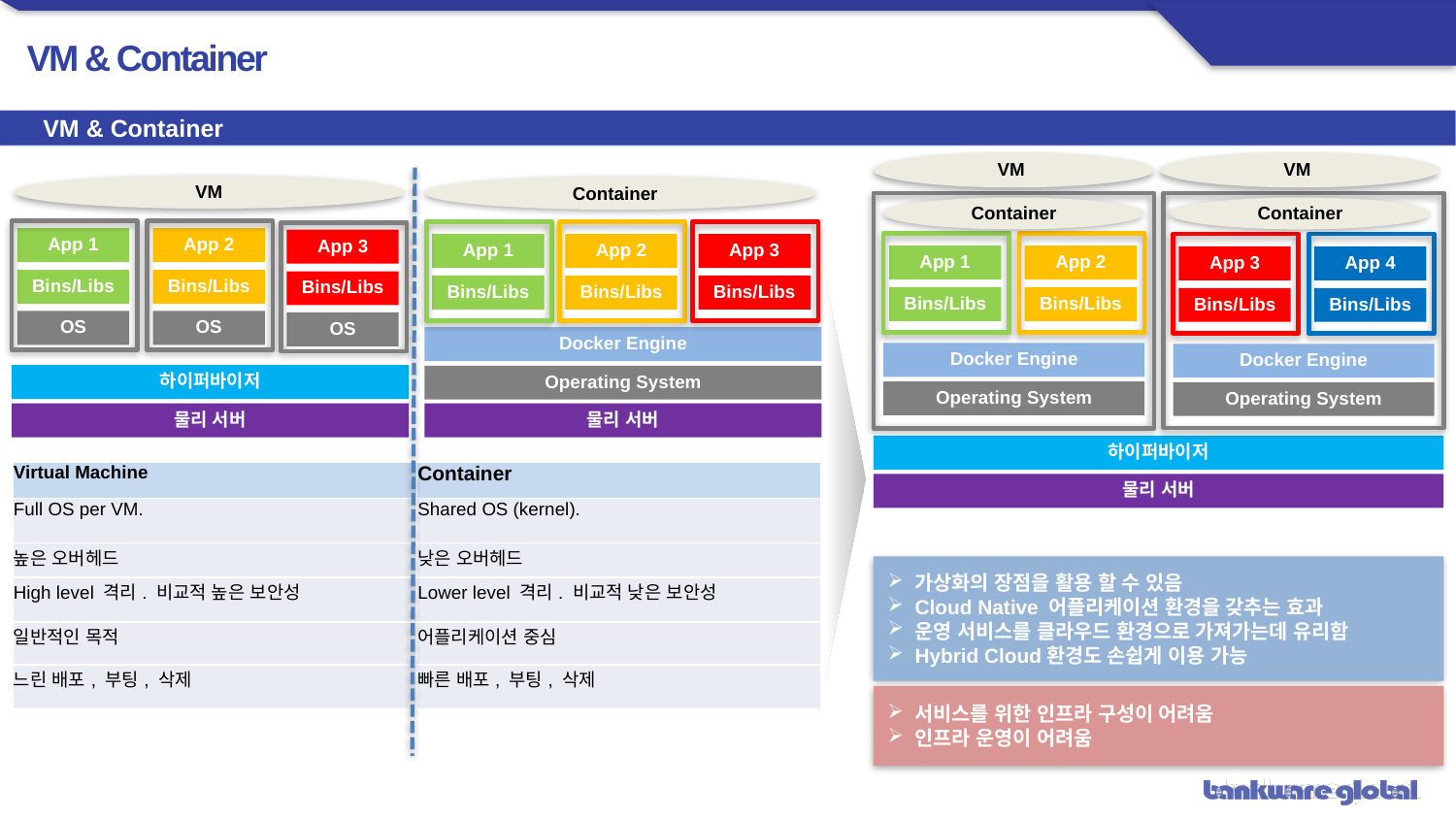

VM & Container
VM & Container

VM
VM

VM

Container

Container
Container

App 1
Bins/Libs

App 2
Bins/Libs

App 3
Bins/Libs

App 1
App 2
App 3

App 1
App 2
App 3
App 4
Bins/Libs
Bins/Libs
Bins/Libs
Bins/Libs
Bins/Libs
Bins/Libs
Bins/Libs
OS
OS
OS
Docker Engine
Docker Engine
Docker Engine
하이퍼바이저
Operating System
Operating System
Operating System
물리 서버
물리 서버
하이퍼바이저

| Virtual Machine | Container |
| --- | --- |
| Full OS per VM. | Shared OS (kernel). |
| 높은 오버헤드 | 낮은 오버헤드 |
| High level 격리. 비교적 높은 보안성 | Lower level 격리. 비교적 낮은 보안성 |
| 일반적인 목적 | 어플리케이션 중심 |
| 느린 배포, 부팅, 삭제 | 빠른 배포, 부팅, 삭제 |
물리 서버
가상화의 장점을 활용 할 수 있음
Cloud Native 어플리케이션 환경을 갖추는 효과
운영 서비스를 클라우드 환경으로 가져가는데 유리함
Hybrid Cloud환경도 손쉽게 이용 가능
서비스를 위한 인프라 구성이 어려움
인프라 운영이 어려움